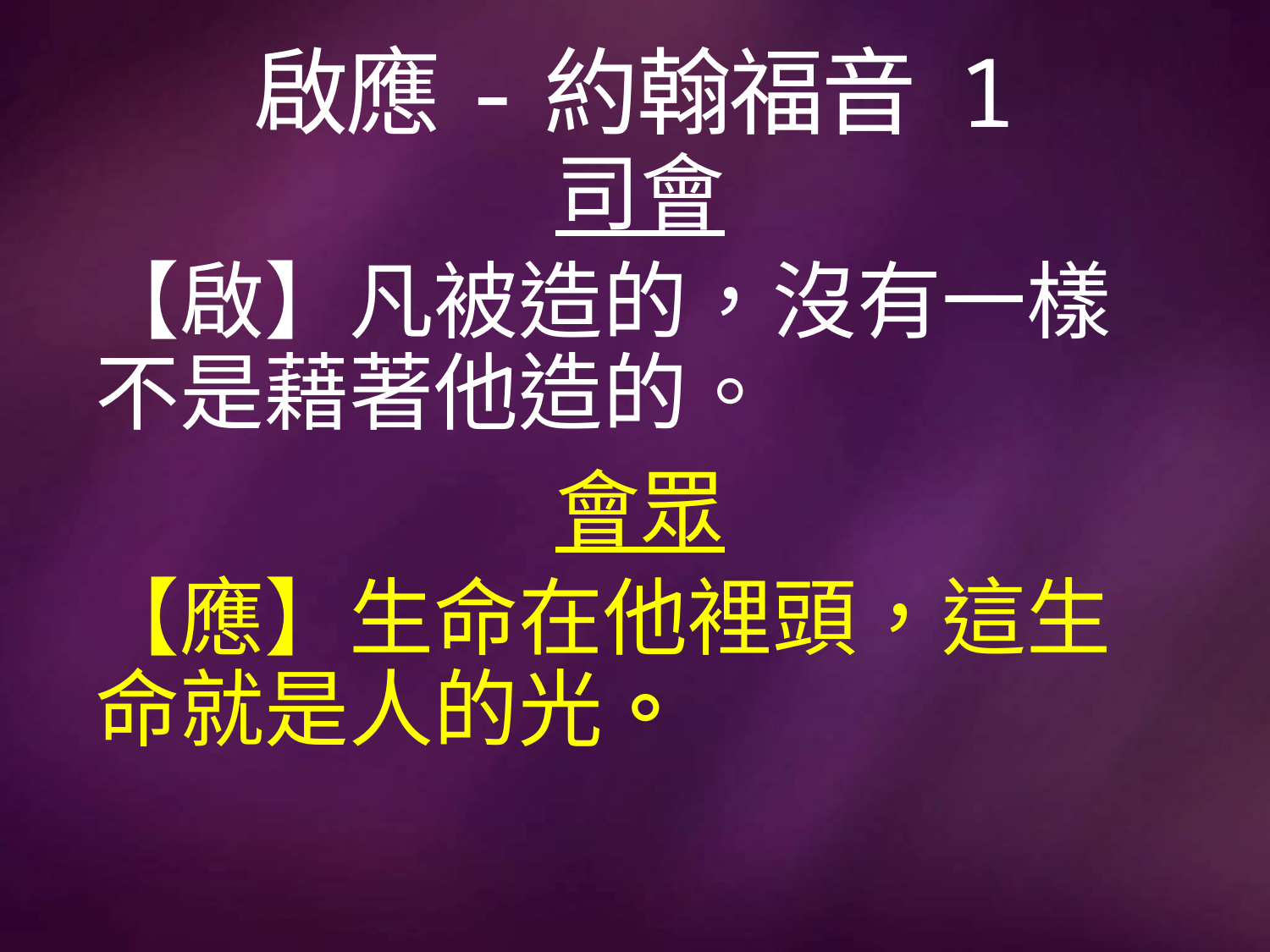

# 啟應-約翰福音 1
司會
【啟】凡被造的，沒有一樣不是藉著他造的。

會眾
【應】生命在他裡頭，這生命就是人的光。